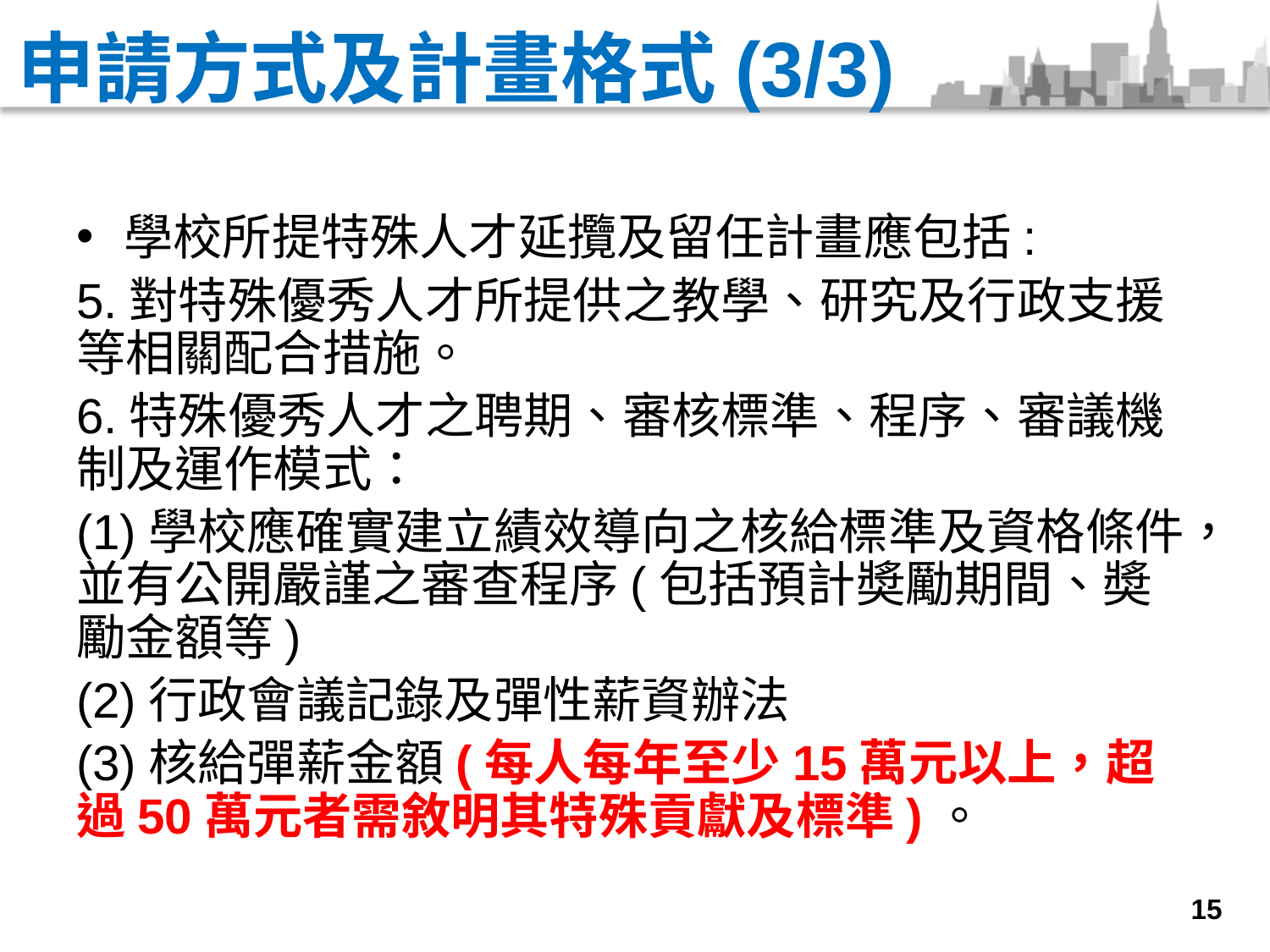

# 申請方式及計畫格式(3/3)
學校所提特殊人才延攬及留任計畫應包括:
5.對特殊優秀人才所提供之教學、研究及行政支援等相關配合措施。
6.特殊優秀人才之聘期、審核標準、程序、審議機制及運作模式：
(1)學校應確實建立績效導向之核給標準及資格條件，並有公開嚴謹之審查程序(包括預計奬勵期間、奬勵金額等)
(2)行政會議記錄及彈性薪資辦法
(3)核給彈薪金額(每人每年至少15萬元以上，超過50萬元者需敘明其特殊貢獻及標準)。
15